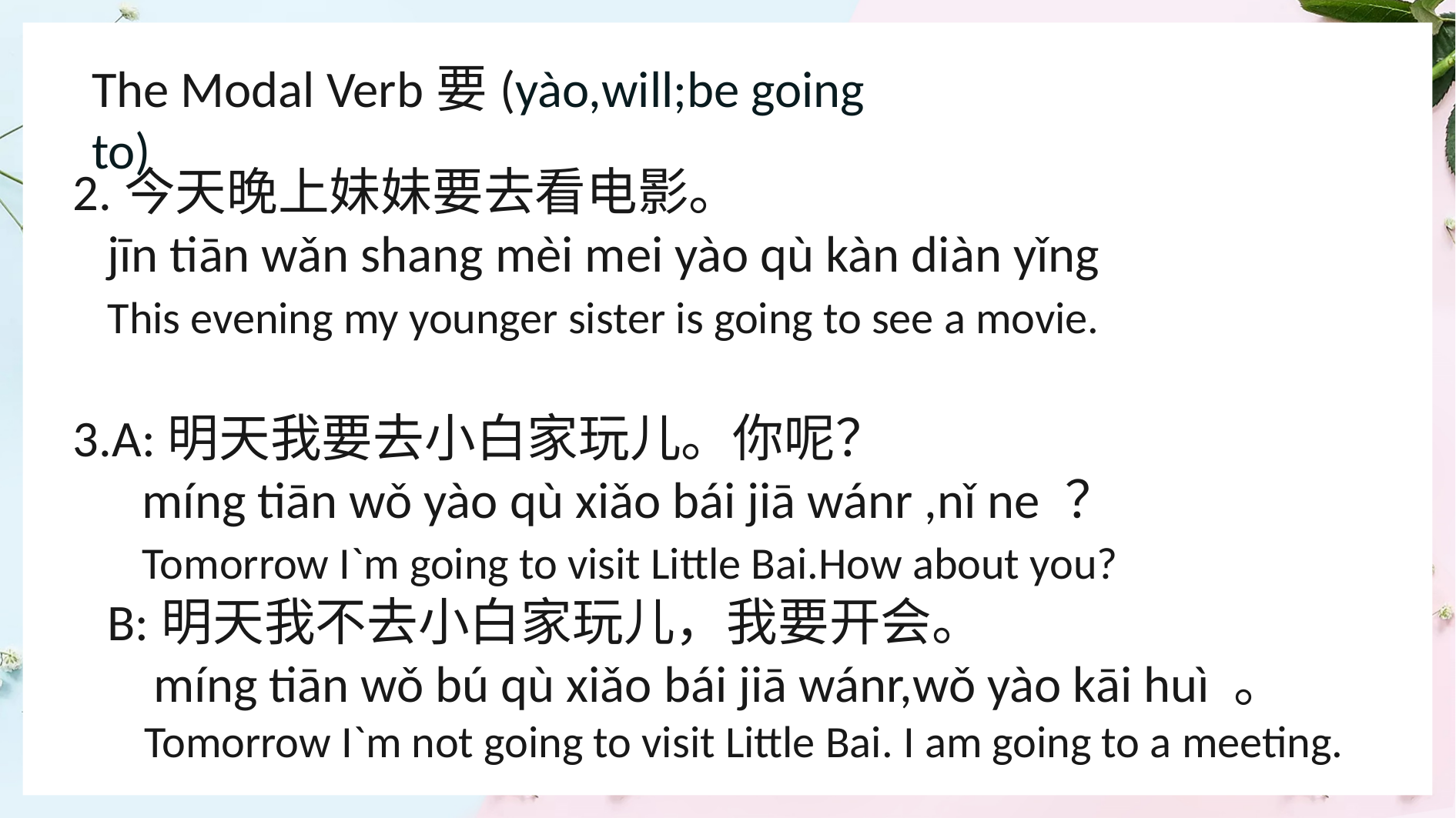

The Modal Verb要(yào,will;be going to)
2.今天晚上妹妹要去看电影。
   jīn tiān wǎn shang mèi mei yào qù kàn diàn yǐng
   This evening my younger sister is going to see a movie.

3.A:明天我要去小白家玩儿。你呢？
      míng tiān wǒ yào qù xiǎo bái jiā wánr ,nǐ ne ？
      Tomorrow I`m going to visit Little Bai.How about you?
   B:明天我不去小白家玩儿，我要开会。
       míng tiān wǒ bú qù xiǎo bái jiā wánr,wǒ yào kāi huì 。
       Tomorrow I`m not going to visit Little Bai. I am going to a meeting.

1